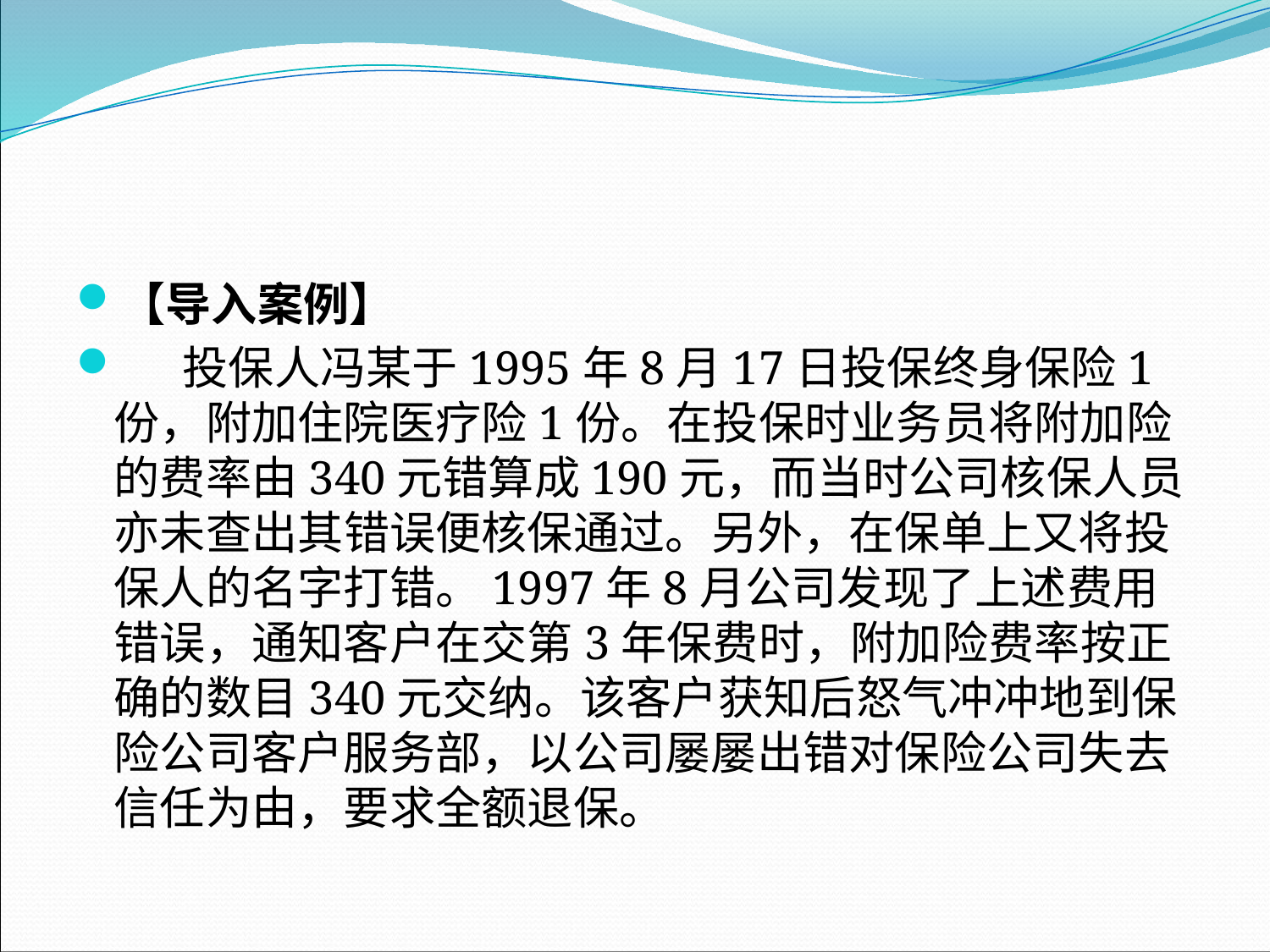

#
【导入案例】
     投保人冯某于1995年8月17日投保终身保险1份，附加住院医疗险1份。在投保时业务员将附加险的费率由340元错算成190元，而当时公司核保人员亦未查出其错误便核保通过。另外，在保单上又将投保人的名字打错。1997年8月公司发现了上述费用错误，通知客户在交第3年保费时，附加险费率按正确的数目340元交纳。该客户获知后怒气冲冲地到保险公司客户服务部，以公司屡屡出错对保险公司失去信任为由，要求全额退保。